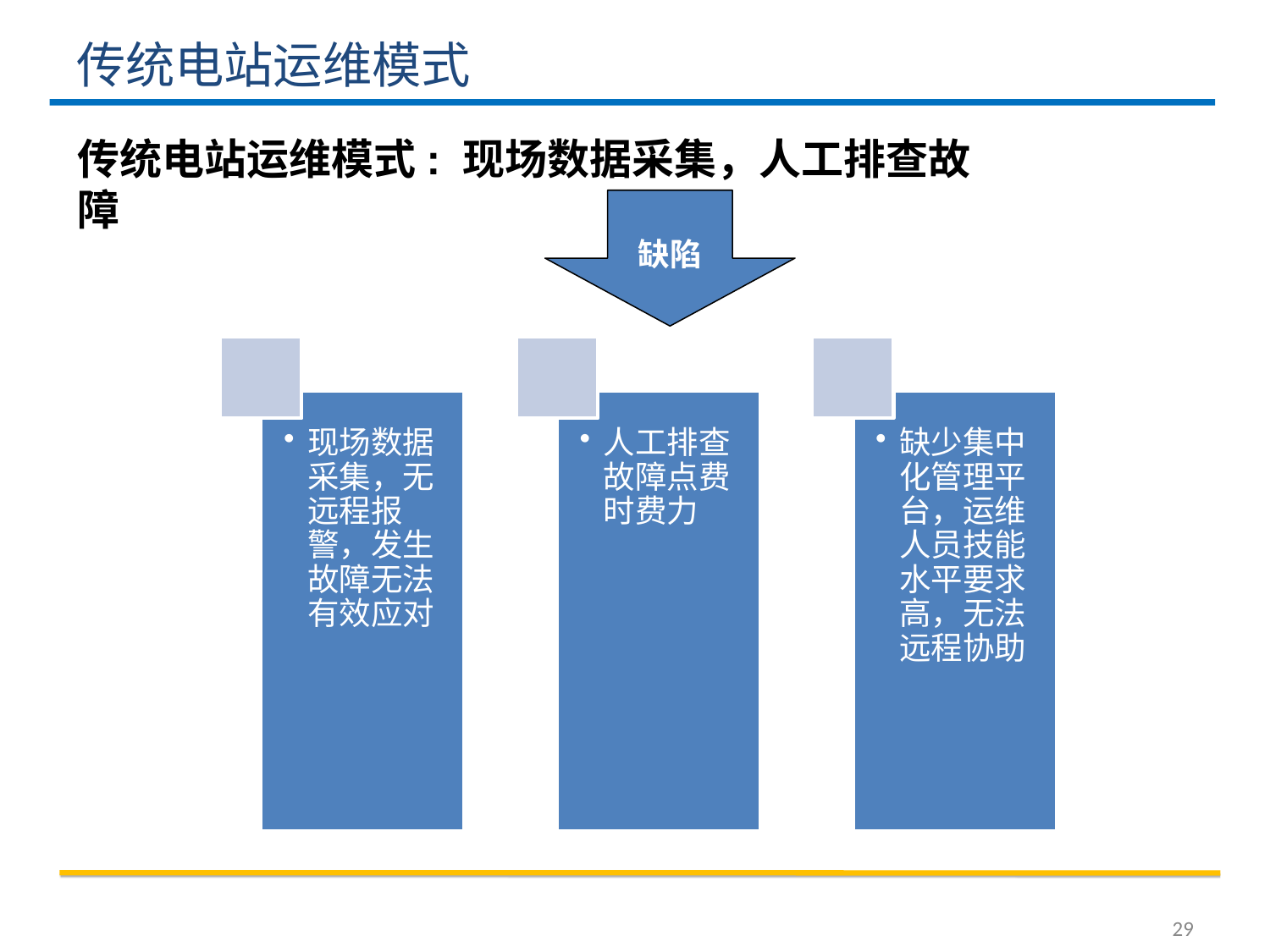

# 传统电站运维模式
传统电站运维模式: 现场数据采集，人工排查故障

缺陷

现场数据采集，无远程报警，发生故障无法有效应对

人工排查故障点费时费力

缺少集中化管理平台，运维人员技能水平要求高，无法远程协助
29